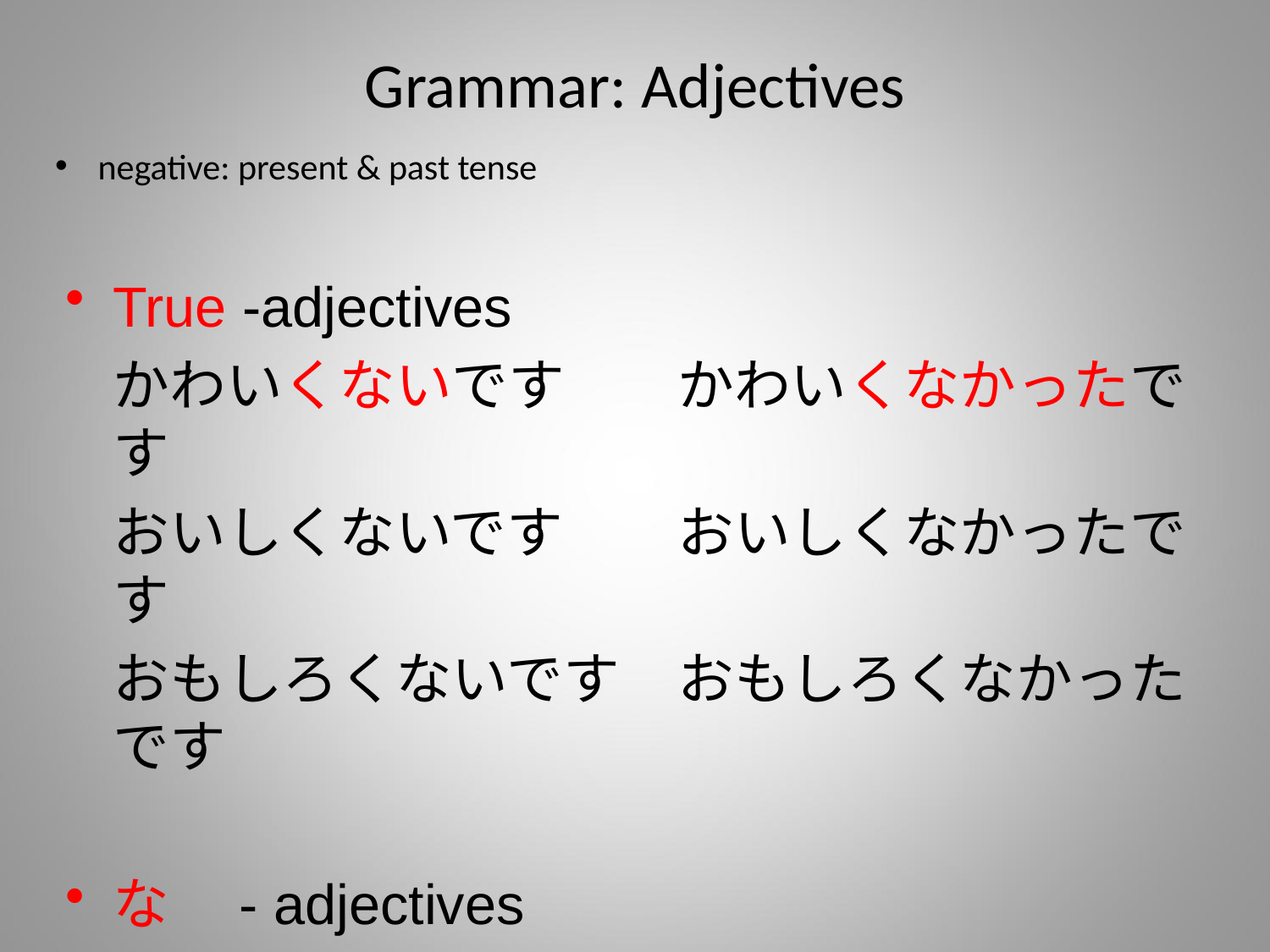

# Grammar: Adjectives
negative: present & past tense

True -adjectives
	かわいくないです	　かわいくなかったです
	おいしくないです	　おいしくなかったです
	おもしろくないです	　おもしろくなかったです

な　- adjectives
	きれいじゃないです	　きれいじゃなかったです
	ひまじゃないです	　ひまじゃなかったです